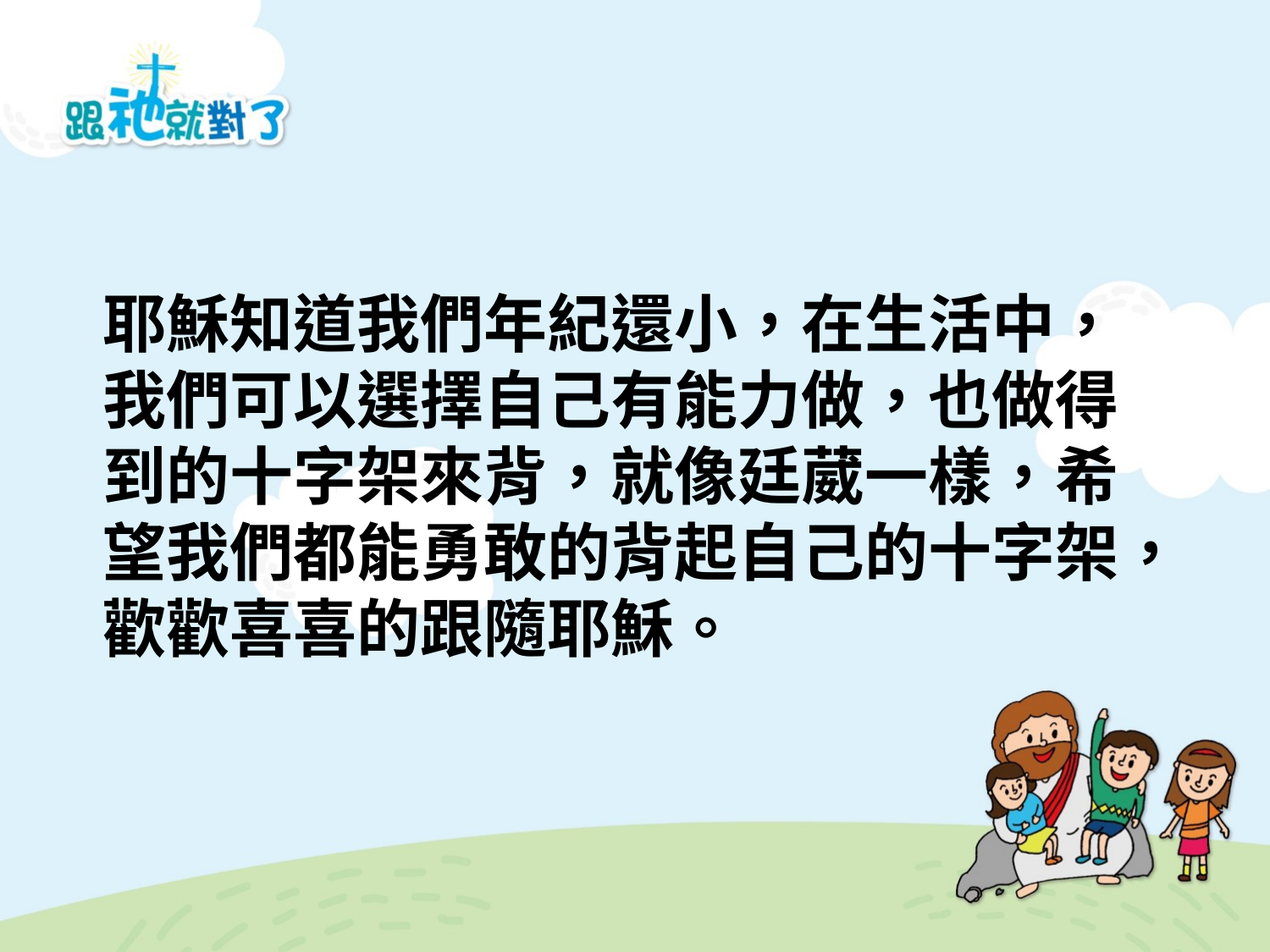

耶穌知道我們年紀還小，在生活中，我們可以選擇自己有能力做，也做得到的十字架來背，就像廷葳一樣，希望我們都能勇敢的背起自己的十字架，歡歡喜喜的跟隨耶穌。